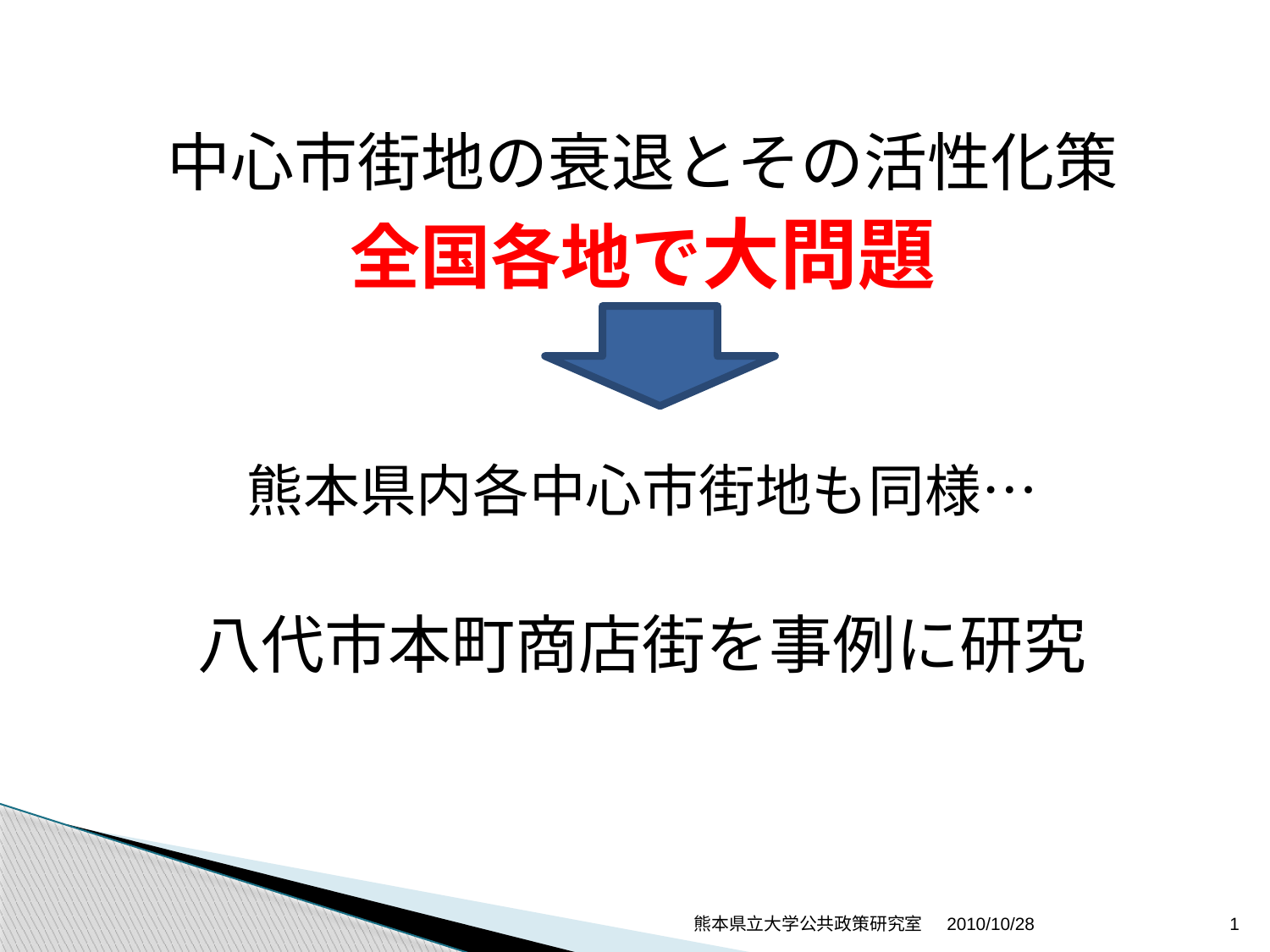

中心市街地の衰退とその活性化策
全国各地で大問題

熊本県内各中心市街地も同様…

八代市本町商店街を事例に研究

熊本県立大学公共政策研究室
2010/10/28
1